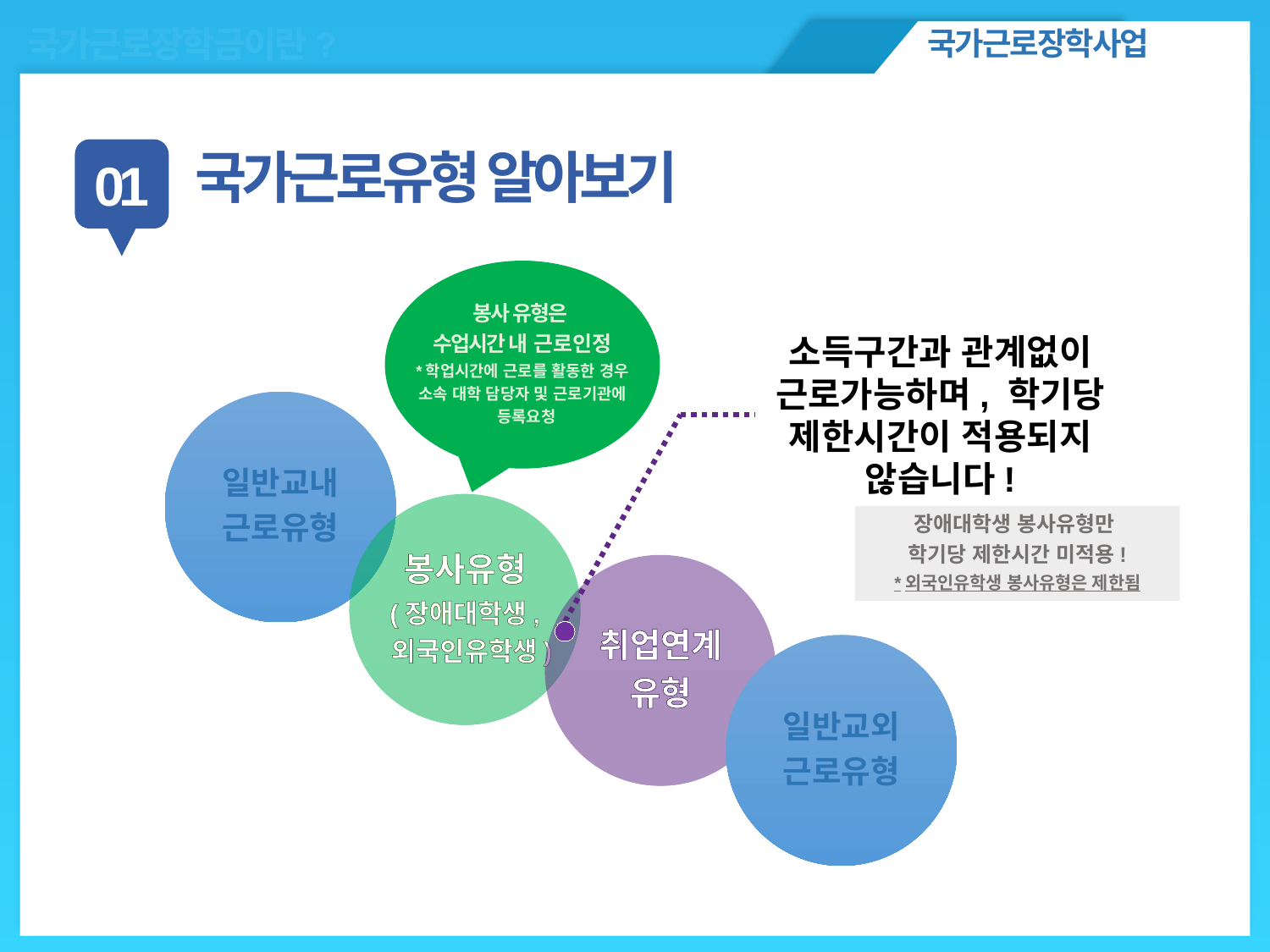

ㅇㅁㄴㅇㄴㅇ
국가근로장학금이란?
국가근로장학사업

국가근로유형 알아보기
01

봉사 유형은
수업시간 내 근로인정
*학업시간에 근로를 활동한 경우
소속 대학 담당자 및 근로기관에
 등록요청
소득구간과 관계없이 근로가능하며, 학기당 제한시간이 적용되지 않습니다!
일반교내
근로유형
봉사유형
(장애대학생,
 외국인유학생)
장애대학생 봉사유형만
학기당 제한시간 미적용!
*외국인유학생 봉사유형은 제한됨
취업연계
유형

일반교외
근로유형